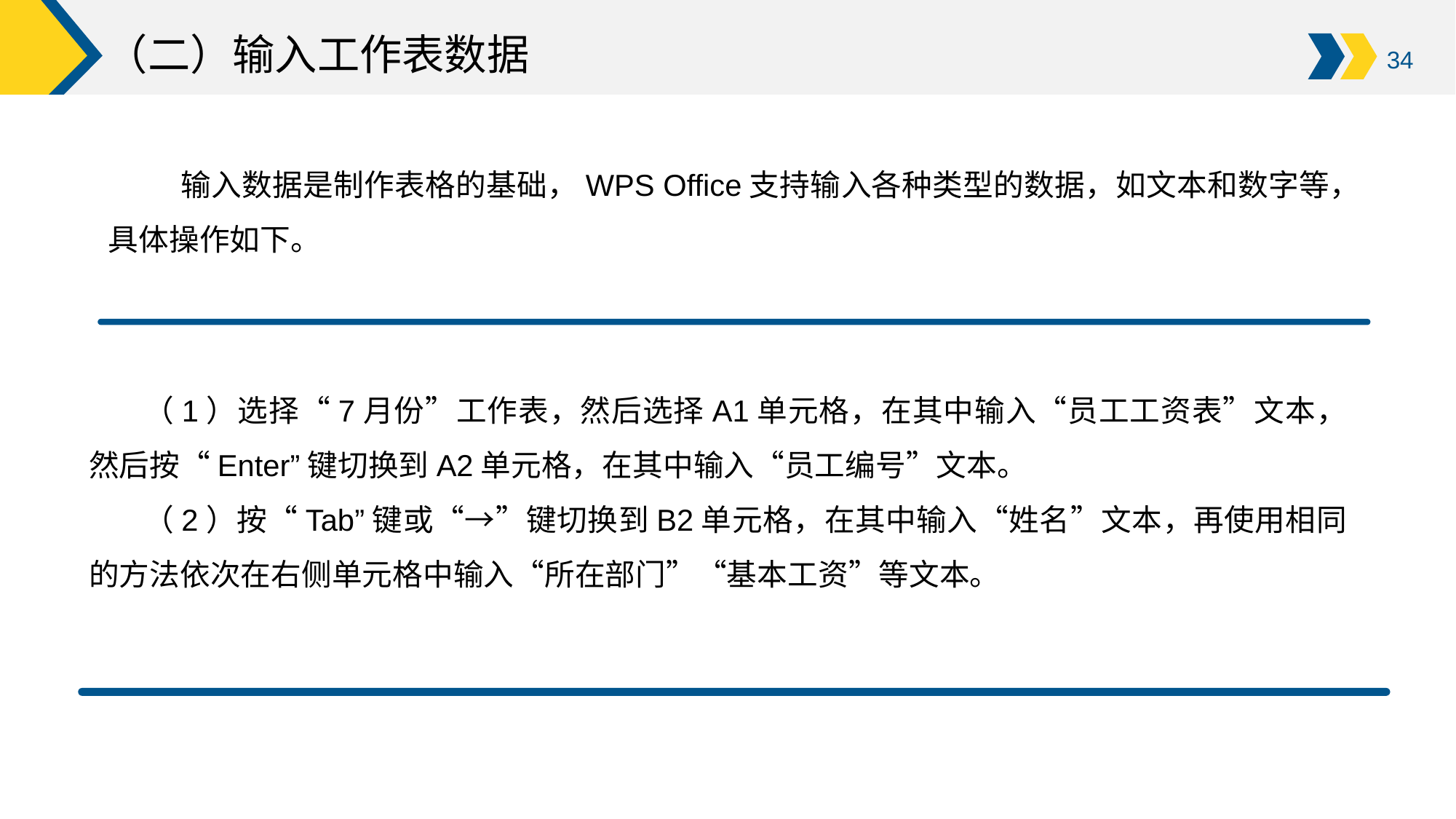

# （二）输入工作表数据

输入数据是制作表格的基础，WPS Office支持输入各种类型的数据，如文本和数字等，具体操作如下。
（1）选择“7月份”工作表，然后选择A1单元格，在其中输入“员工工资表”文本，然后按“Enter”键切换到A2单元格，在其中输入“员工编号”文本。
（2）按“Tab”键或“→”键切换到B2单元格，在其中输入“姓名”文本，再使用相同的方法依次在右侧单元格中输入“所在部门”“基本工资”等文本。